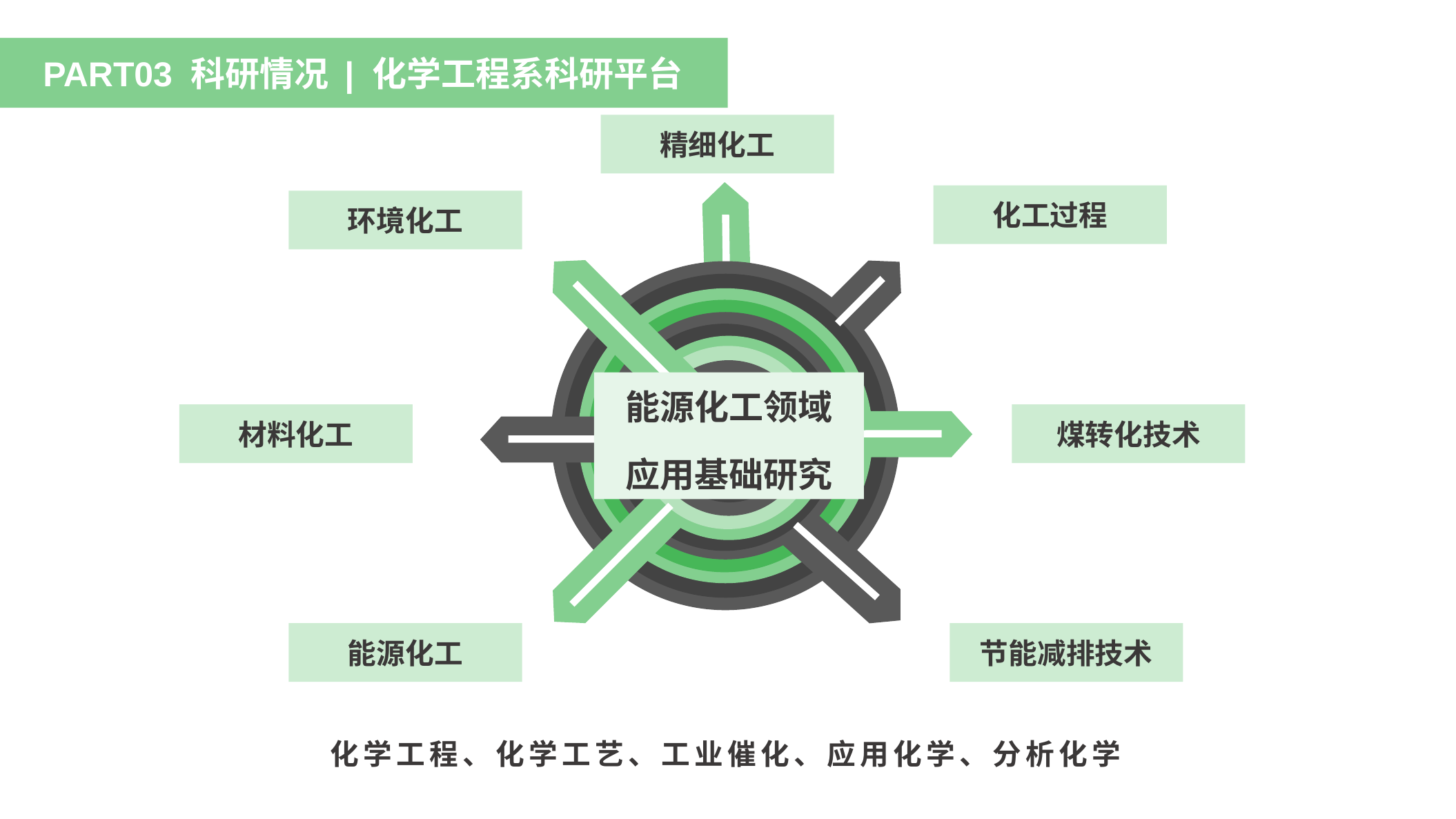

PART03 科研情况 | 化学工程系科研平台
精细化工
化工过程
环境化工

能源化工领域
应用基础研究
材料化工
煤转化技术
能源化工
节能减排技术
化学工程、化学工艺、工业催化、应用化学、分析化学